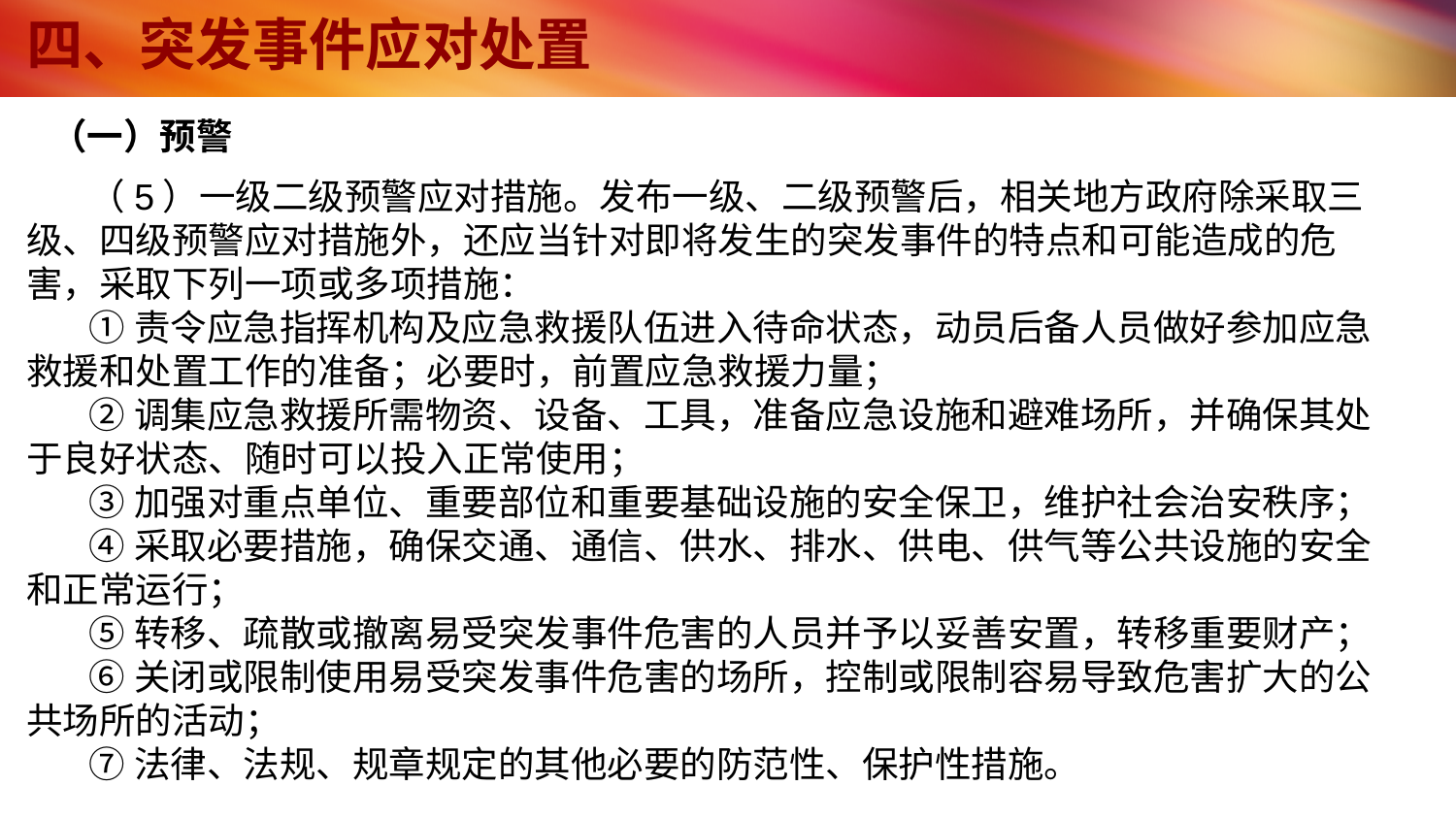

# 四、突发事件应对处置
（一）预警
（5）一级二级预警应对措施。发布一级、二级预警后，相关地方政府除采取三级、四级预警应对措施外，还应当针对即将发生的突发事件的特点和可能造成的危害，采取下列一项或多项措施：
①责令应急指挥机构及应急救援队伍进入待命状态，动员后备人员做好参加应急救援和处置工作的准备；必要时，前置应急救援力量；
②调集应急救援所需物资、设备、工具，准备应急设施和避难场所，并确保其处于良好状态、随时可以投入正常使用；
③加强对重点单位、重要部位和重要基础设施的安全保卫，维护社会治安秩序；
④采取必要措施，确保交通、通信、供水、排水、供电、供气等公共设施的安全和正常运行；
⑤转移、疏散或撤离易受突发事件危害的人员并予以妥善安置，转移重要财产；
⑥关闭或限制使用易受突发事件危害的场所，控制或限制容易导致危害扩大的公共场所的活动；
⑦法律、法规、规章规定的其他必要的防范性、保护性措施。